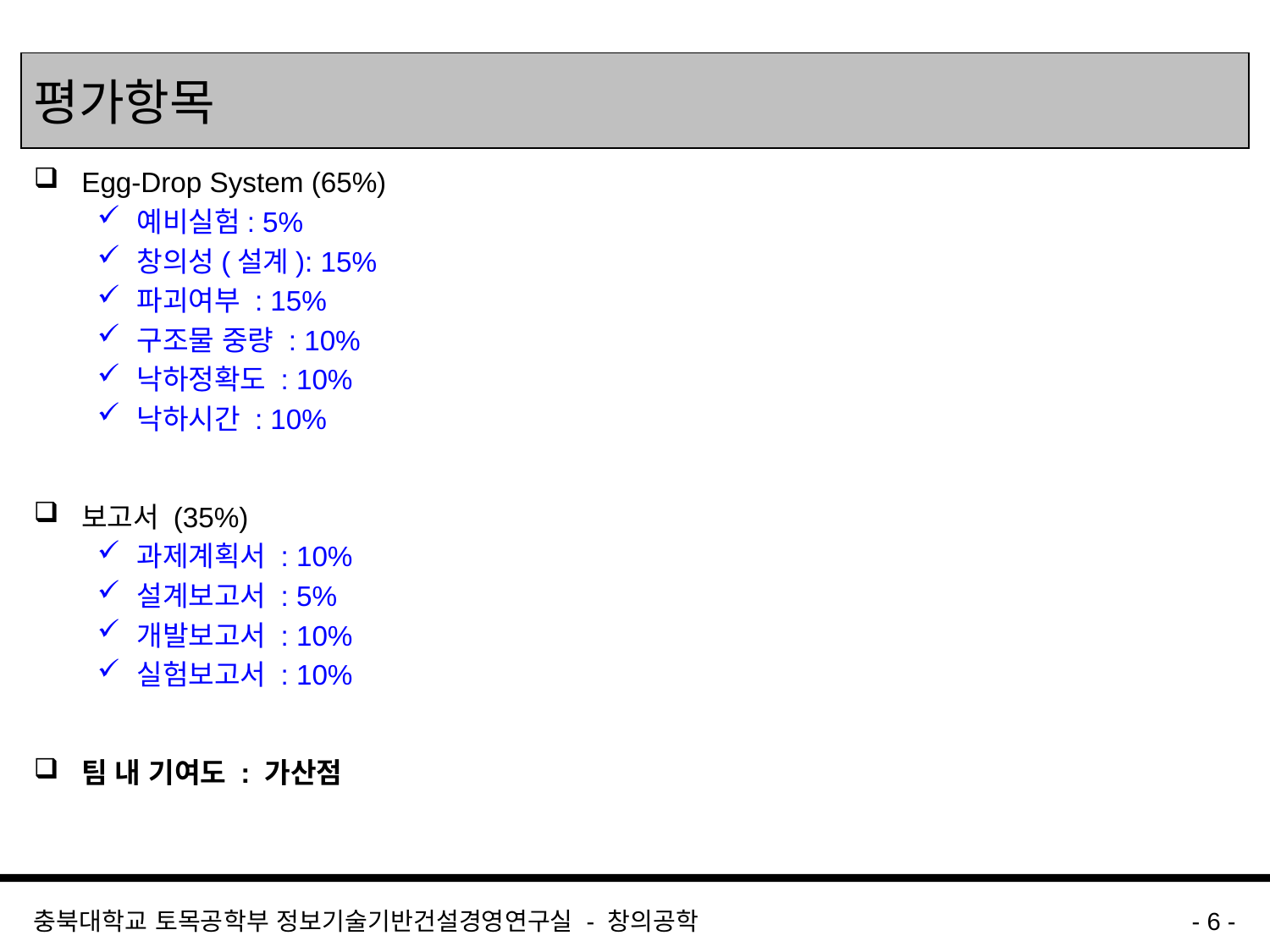

# 평가항목
Egg-Drop System (65%)
예비실험: 5%
창의성(설계): 15%
파괴여부 : 15%
구조물 중량 : 10%
낙하정확도 : 10%
낙하시간 : 10%

보고서 (35%)
과제계획서 : 10%
설계보고서 : 5%
개발보고서 : 10%
실험보고서 : 10%

팀 내 기여도 : 가산점

충북대학교 토목공학부 정보기술기반건설경영연구실 - 창의공학
- 6 -